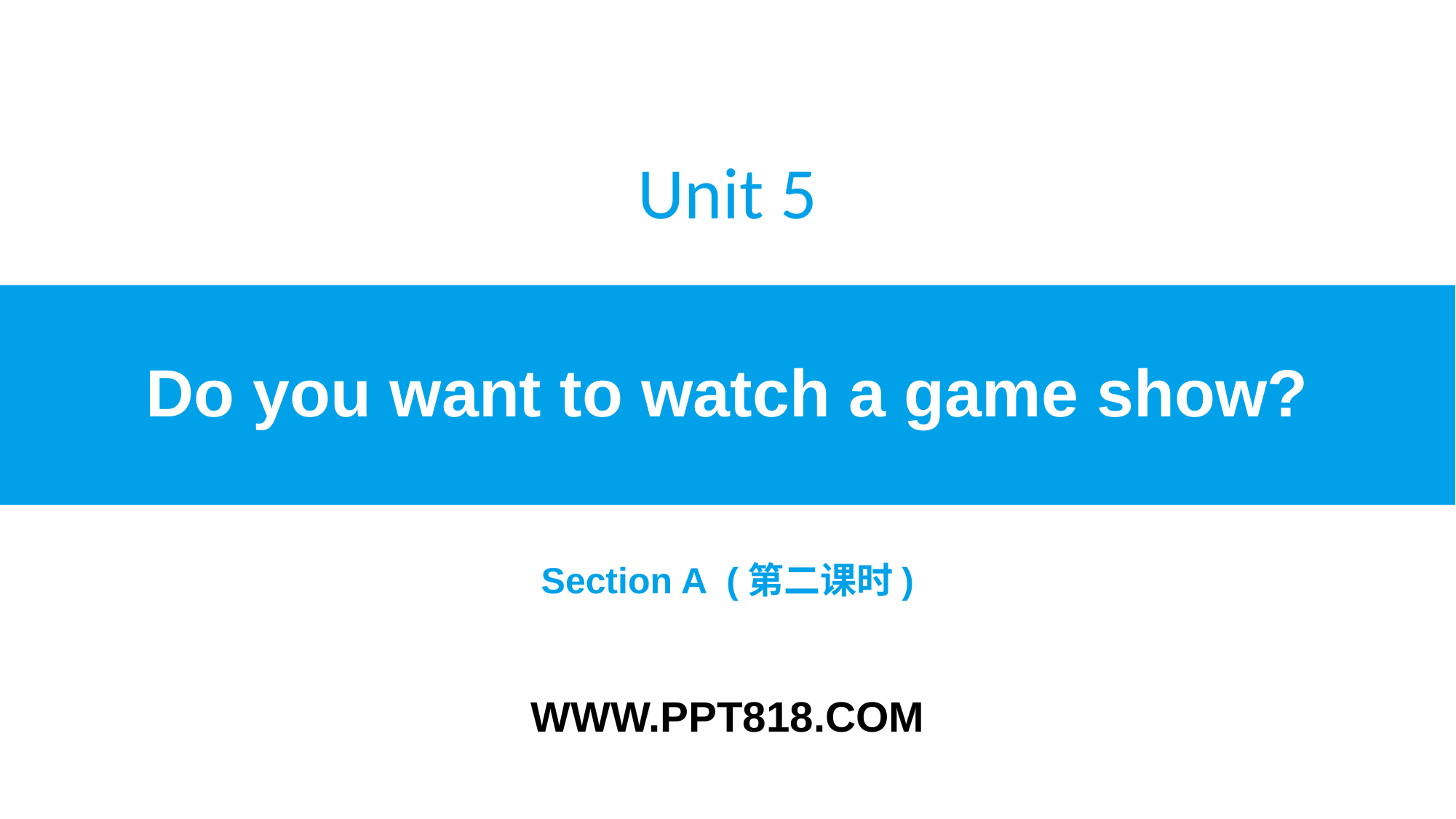

Unit 5
# Do you want to watch a game show?
Section A  (第二课时)
WWW.PPT818.COM